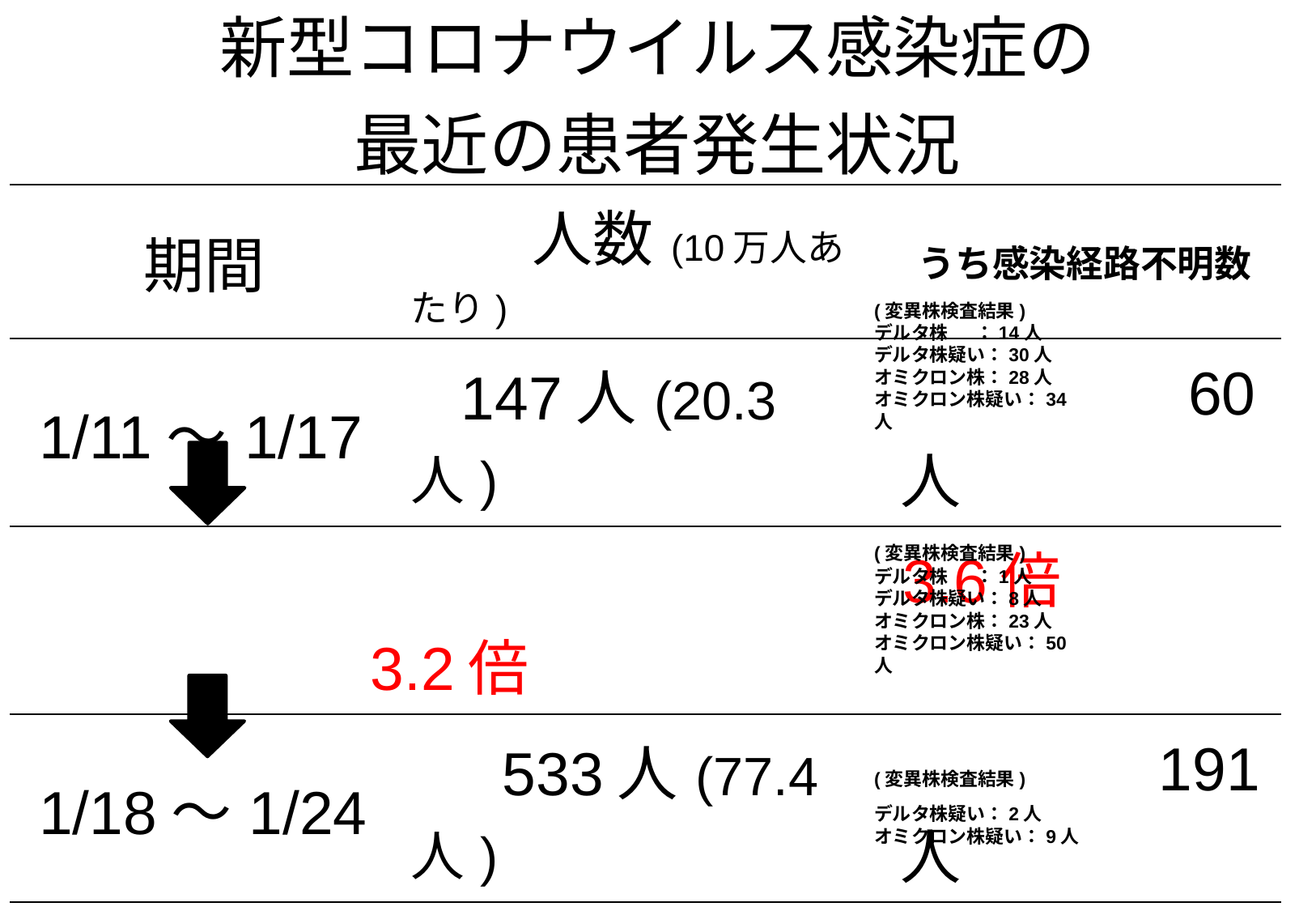

# 新型コロナウイルス感染症の
最近の患者発生状況
| 期間 | 人数(10万人あたり) | うち感染経路不明数 |
| --- | --- | --- |
| 1/11～1/17 | 147人(20.3人) | 60人 |
| 3.6倍　　　　 　 　　　3.2倍 |  |  |
| 1/18～1/24 | 533人(77.4人) | 191人 |
| 2.0倍　　　　　　　　　2.5倍 |  |  |
| 1/25～1/31 | 1083人(157.2人) | 478人 |
(変異株検査結果)
デルタ株　  ：14人
デルタ株疑い：30人
オミクロン株：28人
オミクロン株疑い：34人

(変異株検査結果)
デルタ株　  ：1人
デルタ株疑い：8人
オミクロン株：23人
オミクロン株疑い：50人

(変異株検査結果)
デルタ株疑い：2人
オミクロン株疑い：9人